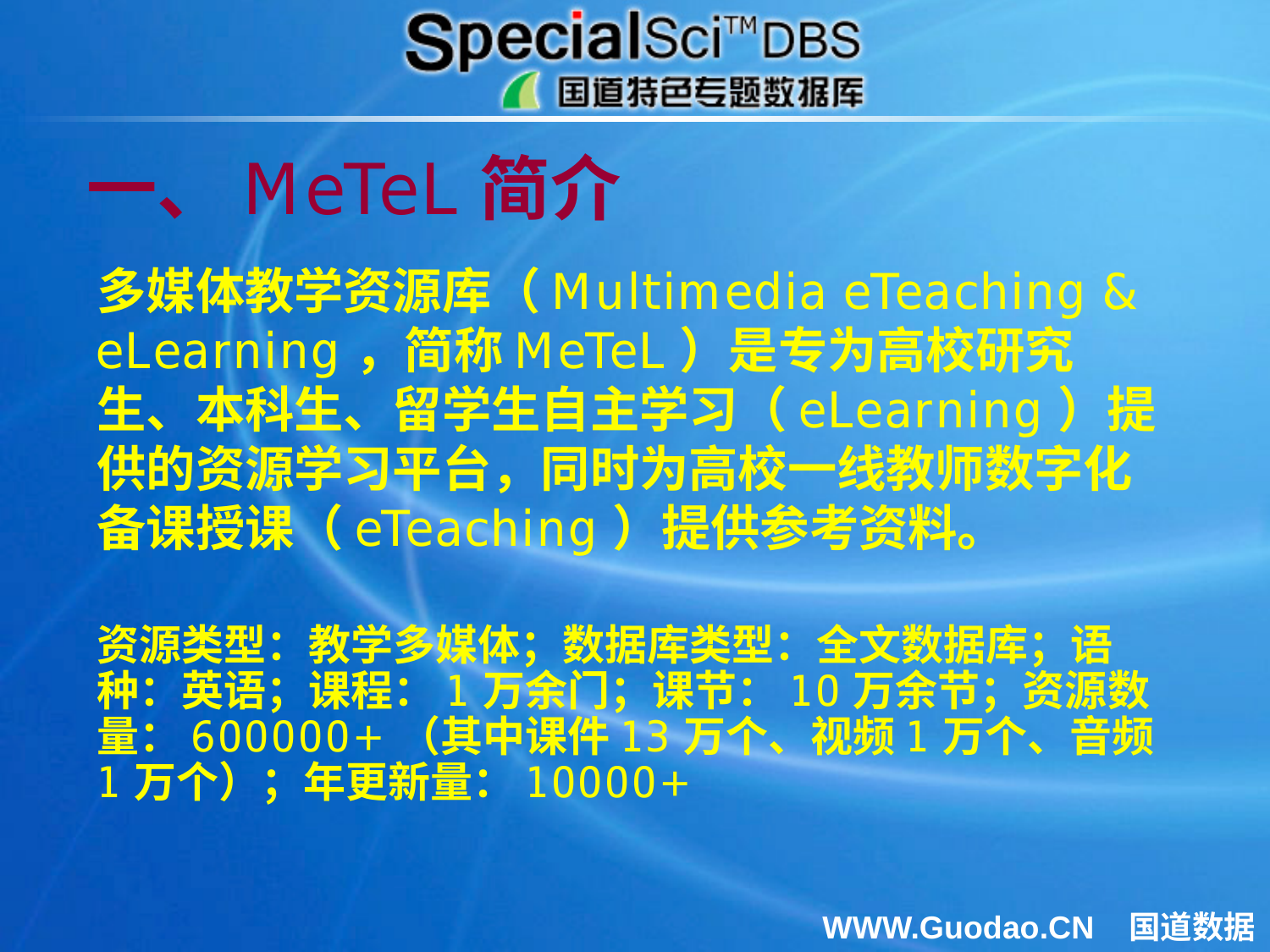

一、MeTeL简介
多媒体教学资源库（Multimedia eTeaching & eLearning，简称MeTeL）是专为高校研究生、本科生、留学生自主学习（eLearning）提供的资源学习平台，同时为高校一线教师数字化备课授课（eTeaching）提供参考资料。

资源类型：教学多媒体；数据库类型：全文数据库；语种：英语；课程：1万余门；课节：10万余节；资源数量：600000+（其中课件13万个、视频1万个、音频1万个）；年更新量：10000+